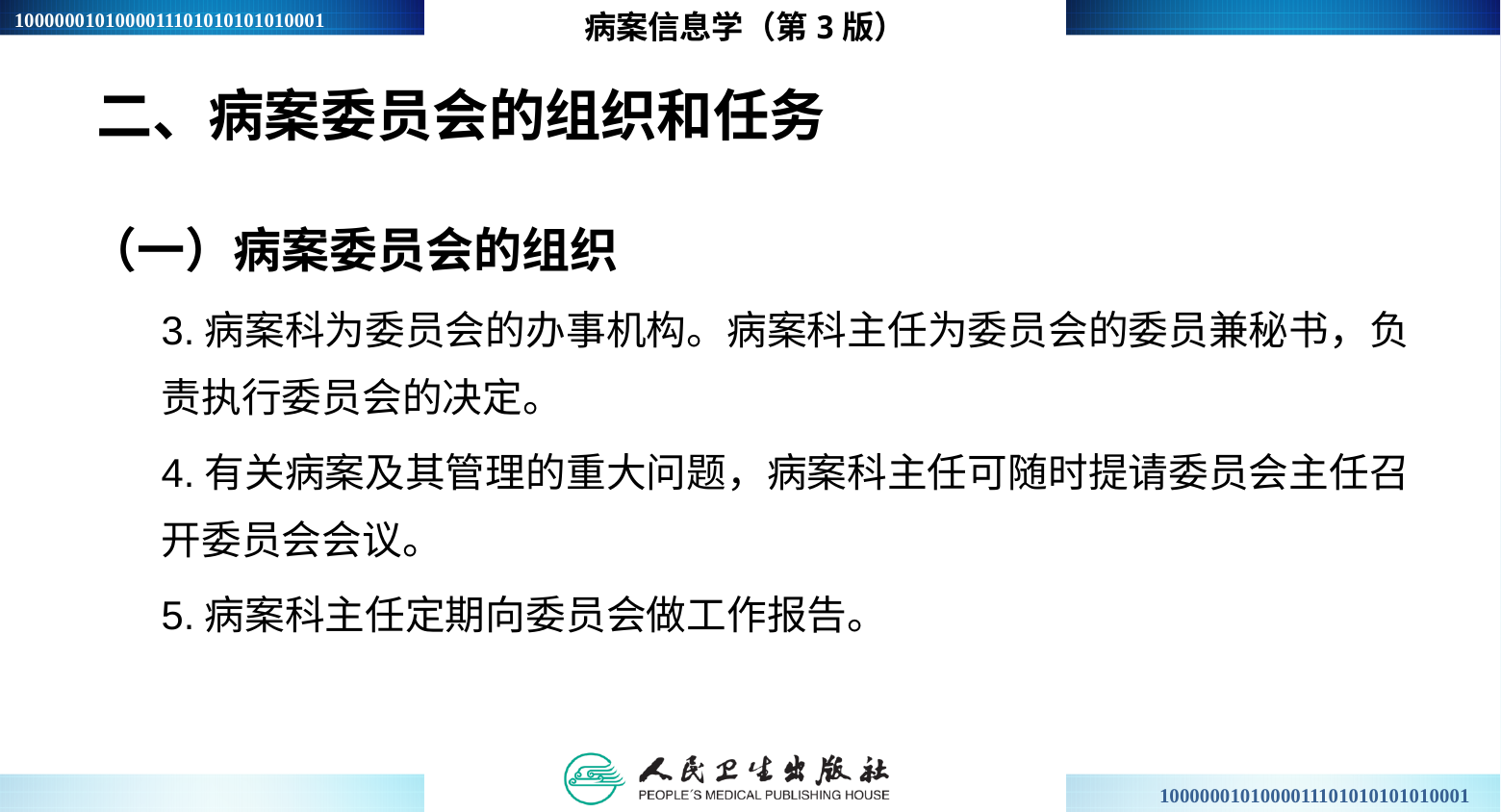

病案信息学（第3版）
二、病案委员会的组织和任务
（一）病案委员会的组织
3.病案科为委员会的办事机构。病案科主任为委员会的委员兼秘书，负责执行委员会的决定。
4.有关病案及其管理的重大问题，病案科主任可随时提请委员会主任召开委员会会议。
5.病案科主任定期向委员会做工作报告。